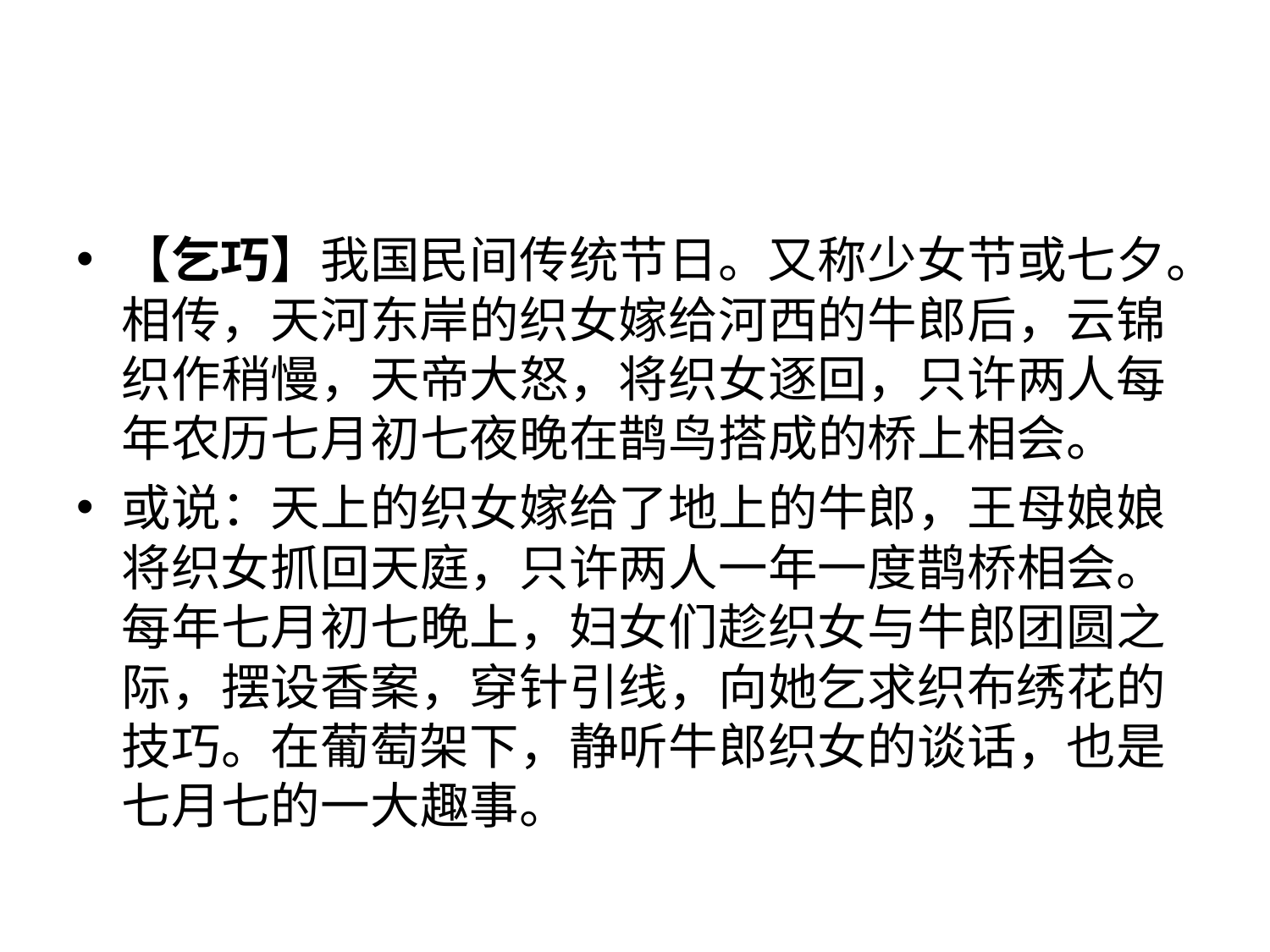

#
【乞巧】我国民间传统节日。又称少女节或七夕。相传，天河东岸的织女嫁给河西的牛郎后，云锦织作稍慢，天帝大怒，将织女逐回，只许两人每年农历七月初七夜晚在鹊鸟搭成的桥上相会。
或说：天上的织女嫁给了地上的牛郎，王母娘娘将织女抓回天庭，只许两人一年一度鹊桥相会。每年七月初七晚上，妇女们趁织女与牛郎团圆之际，摆设香案，穿针引线，向她乞求织布绣花的技巧。在葡萄架下，静听牛郎织女的谈话，也是七月七的一大趣事。